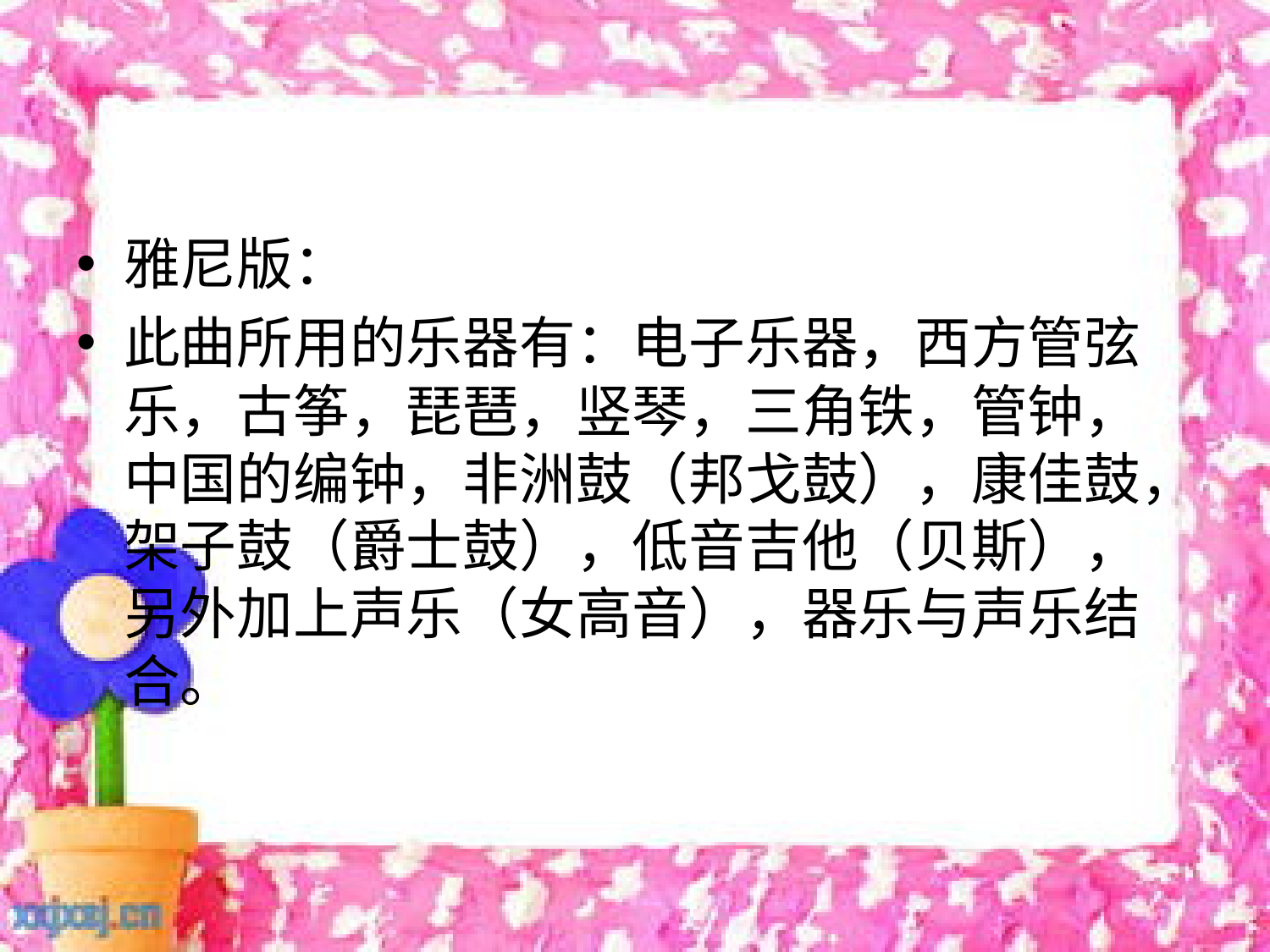

雅尼版：
此曲所用的乐器有：电子乐器，西方管弦乐，古筝，琵琶，竖琴，三角铁，管钟，中国的编钟，非洲鼓（邦戈鼓），康佳鼓，架子鼓（爵士鼓），低音吉他（贝斯），另外加上声乐（女高音），器乐与声乐结合。